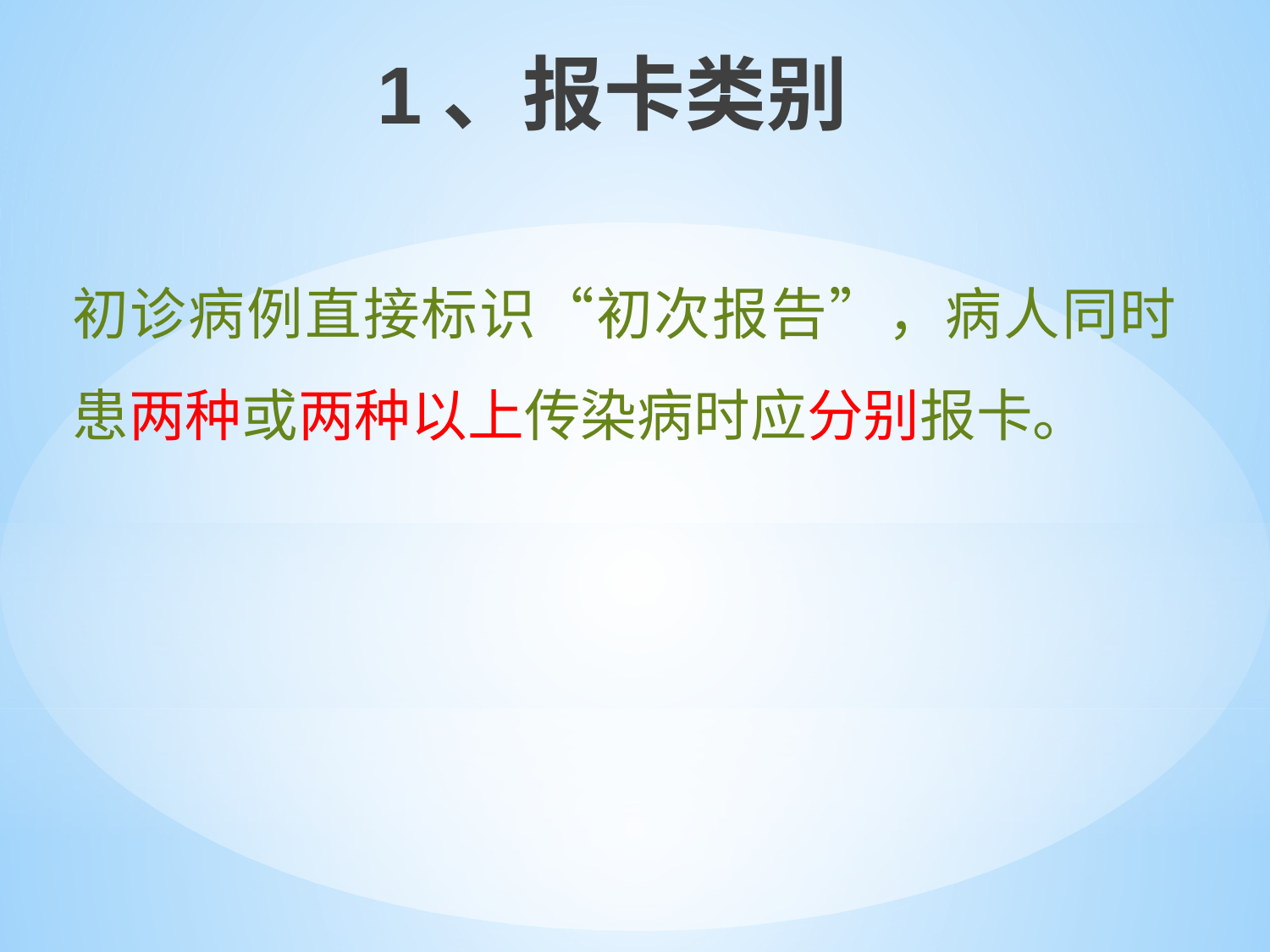

1、报卡类别
初诊病例直接标识“初次报告”，病人同时患两种或两种以上传染病时应分别报卡。